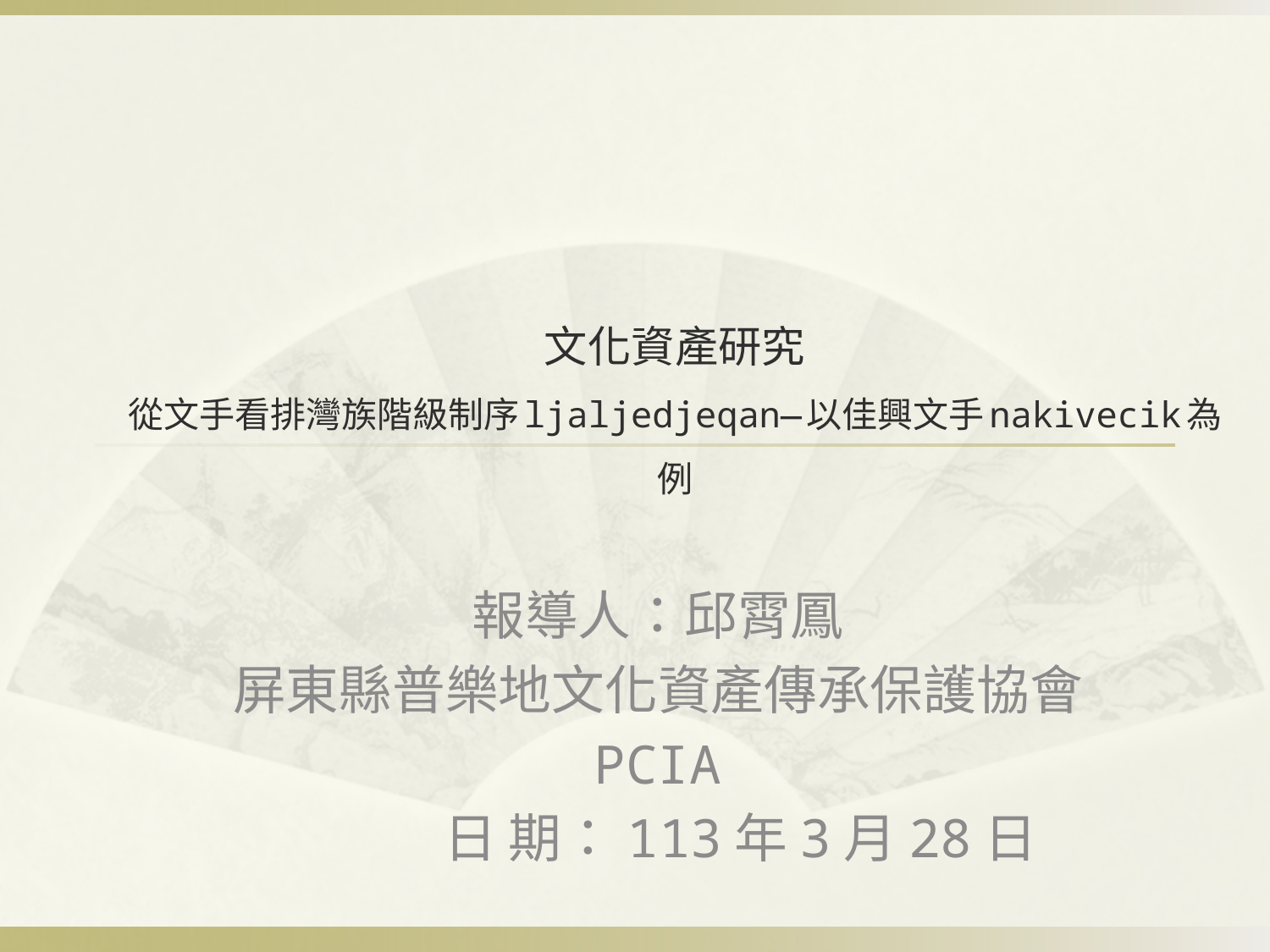

# 文化資產研究 從文手看排灣族階級制序ljaljedjeqan—以佳興文手nakivecik為例
報導人：邱霄鳳
屏東縣普樂地文化資產傳承保護協會
PCIA
             日 期：113年3月28日